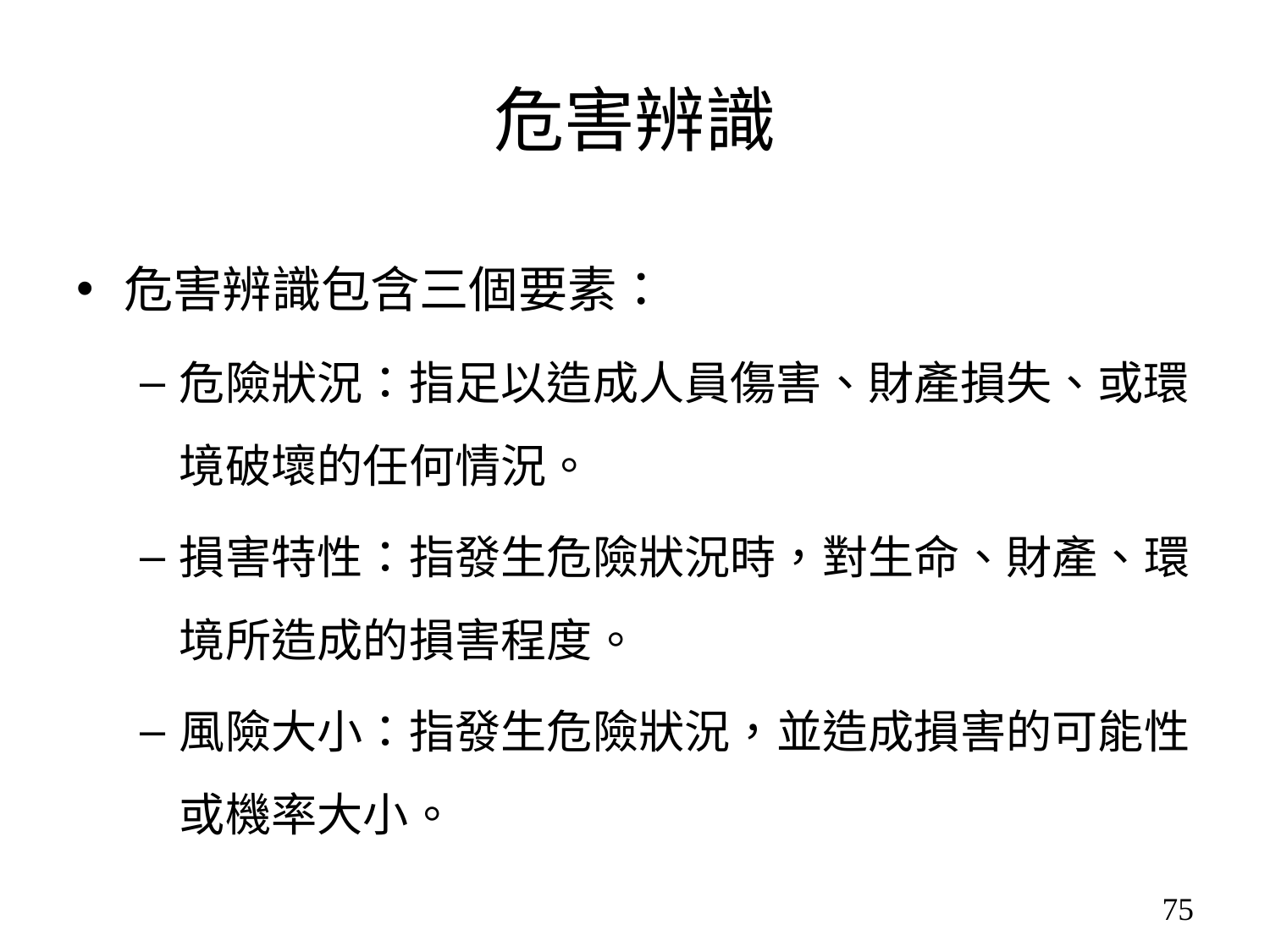

# 危害辨識
危害辨識包含三個要素：
危險狀況：指足以造成人員傷害、財產損失、或環境破壞的任何情況。
損害特性：指發生危險狀況時，對生命、財產、環境所造成的損害程度。
風險大小：指發生危險狀況，並造成損害的可能性或機率大小。

75